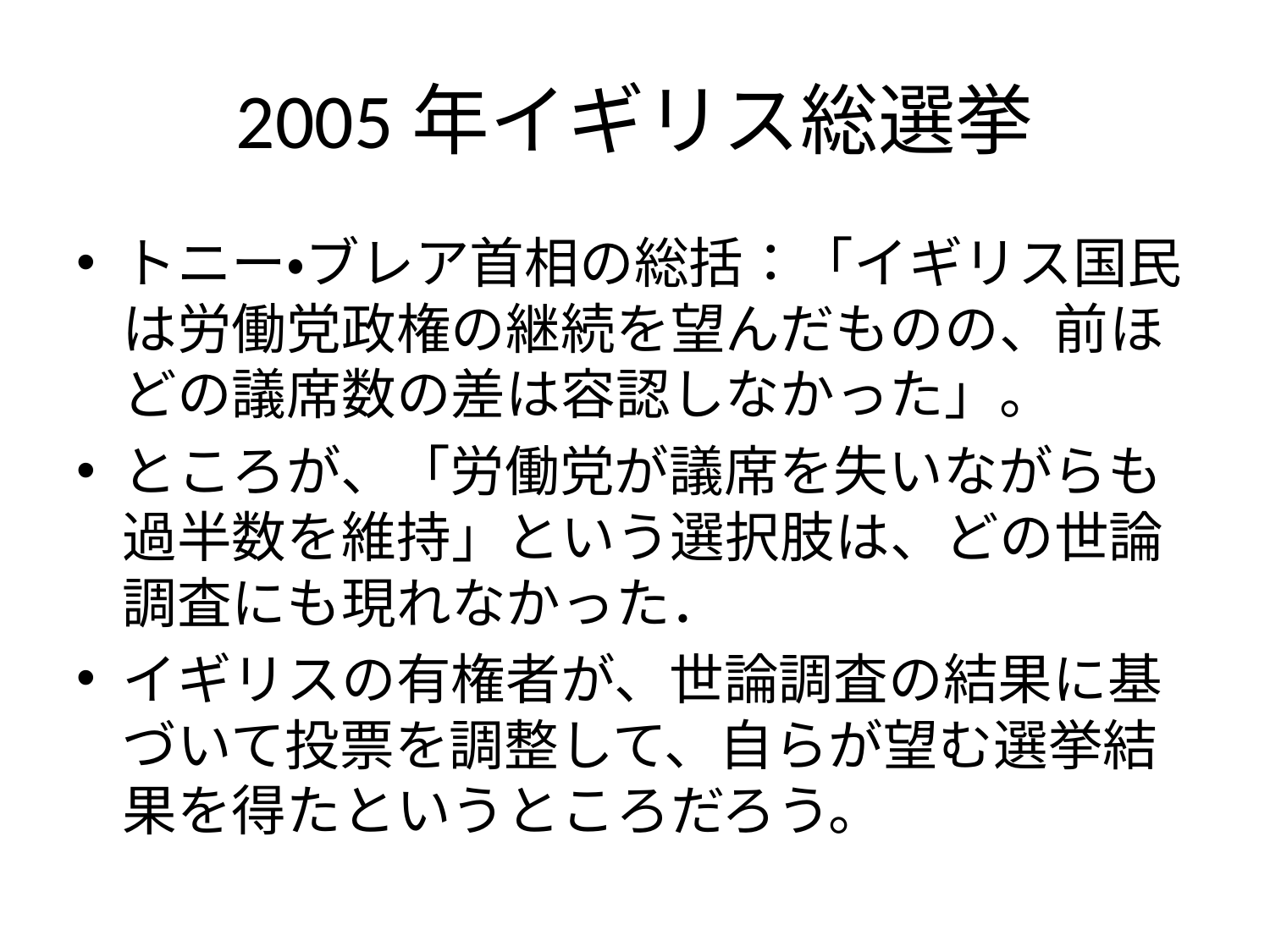

# 2005年イギリス総選挙
トニー・ブレア首相の総括：「イギリス国民は労働党政権の継続を望んだものの、前ほどの議席数の差は容認しなかった」。
ところが、「労働党が議席を失いながらも過半数を維持」という選択肢は、どの世論調査にも現れなかった．
イギリスの有権者が、世論調査の結果に基づいて投票を調整して、自らが望む選挙結果を得たというところだろう。